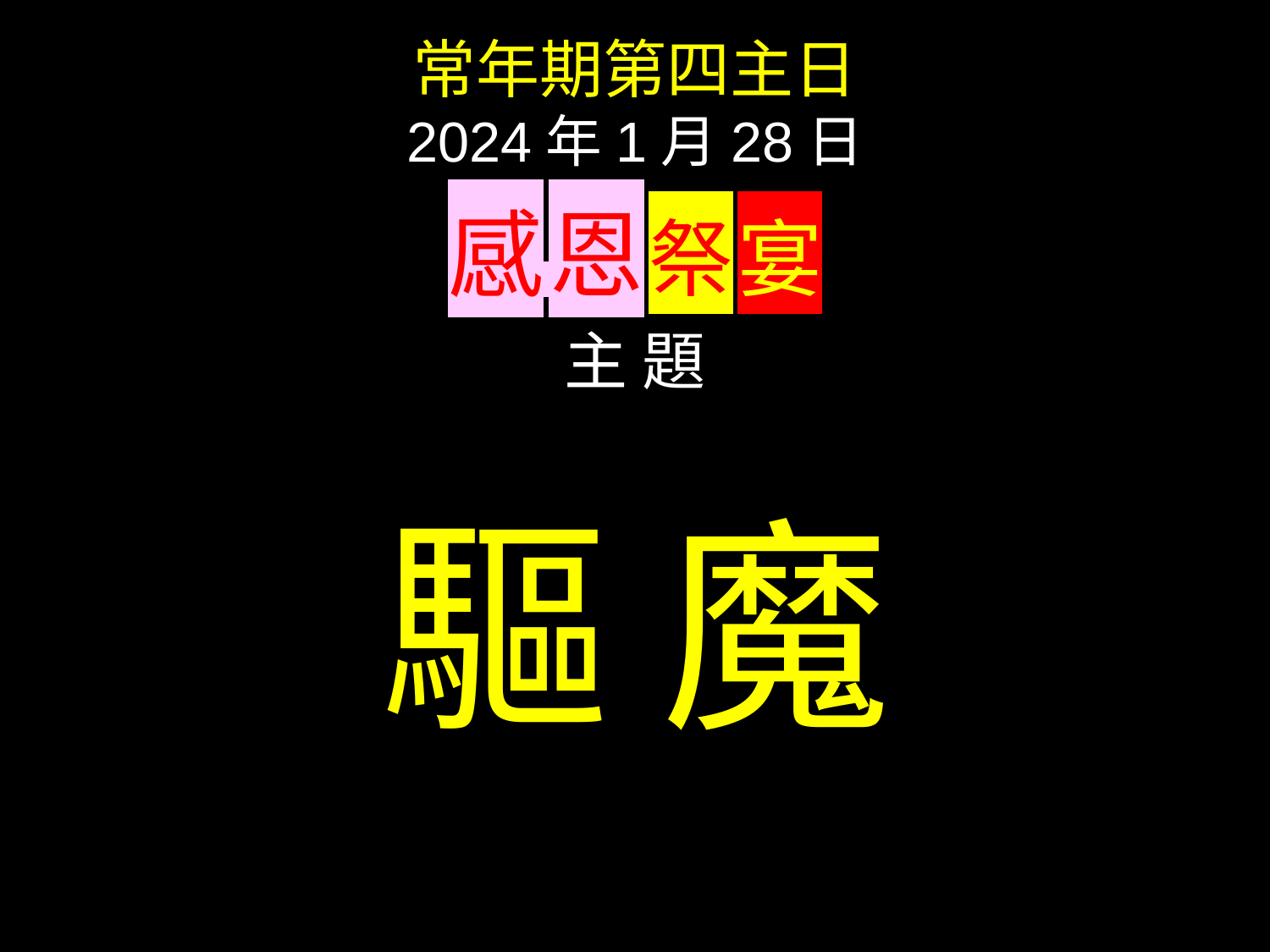

常年期第四主日
2024年1月28日
感 恩 祭 宴

主 題

驅 魔